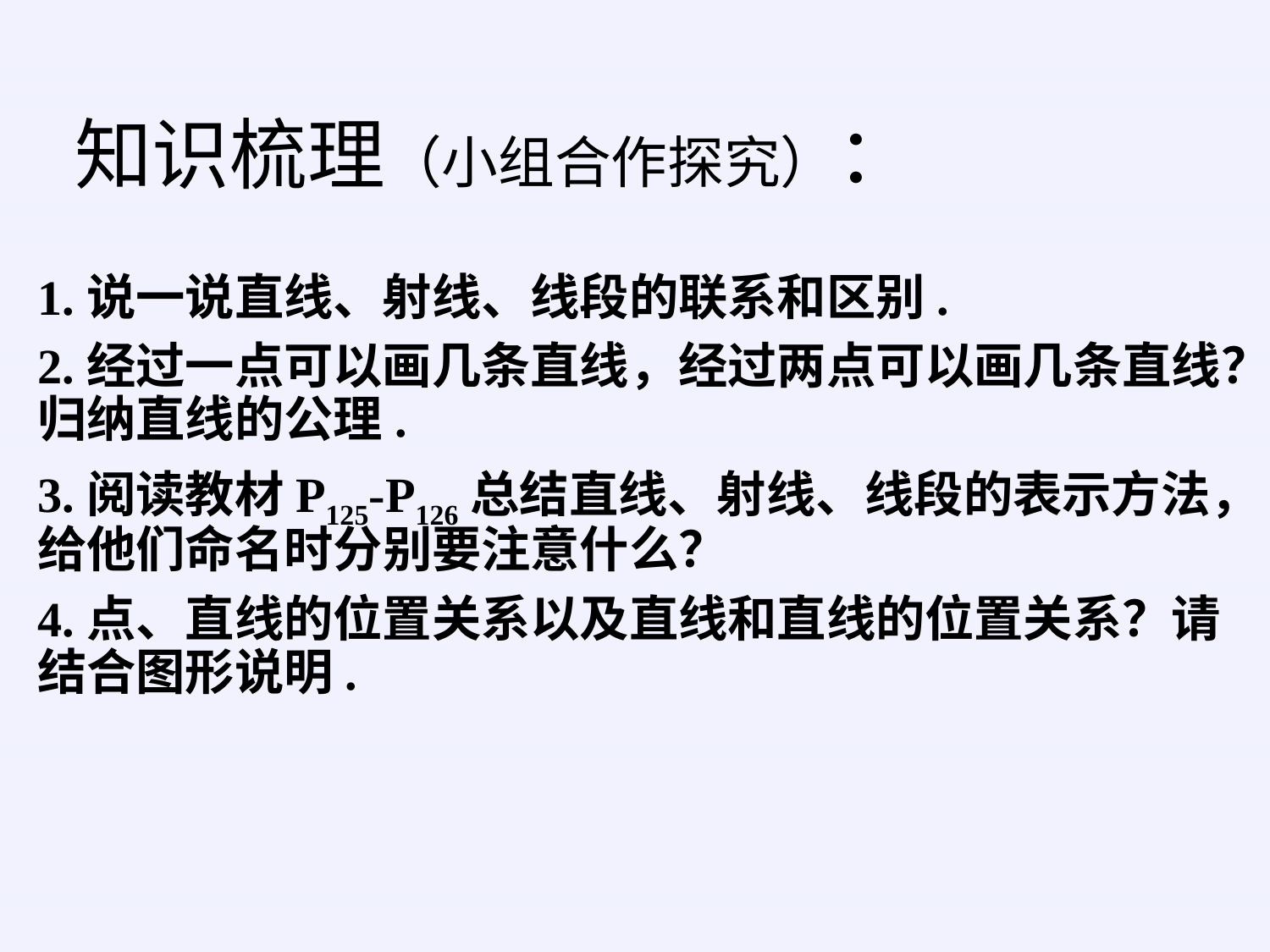

知识梳理（小组合作探究）：
1.说一说直线、射线、线段的联系和区别.
2.经过一点可以画几条直线，经过两点可以画几条直线？归纳直线的公理.
3.阅读教材P125-P126总结直线、射线、线段的表示方法，给他们命名时分别要注意什么？
4.点、直线的位置关系以及直线和直线的位置关系？请结合图形说明.